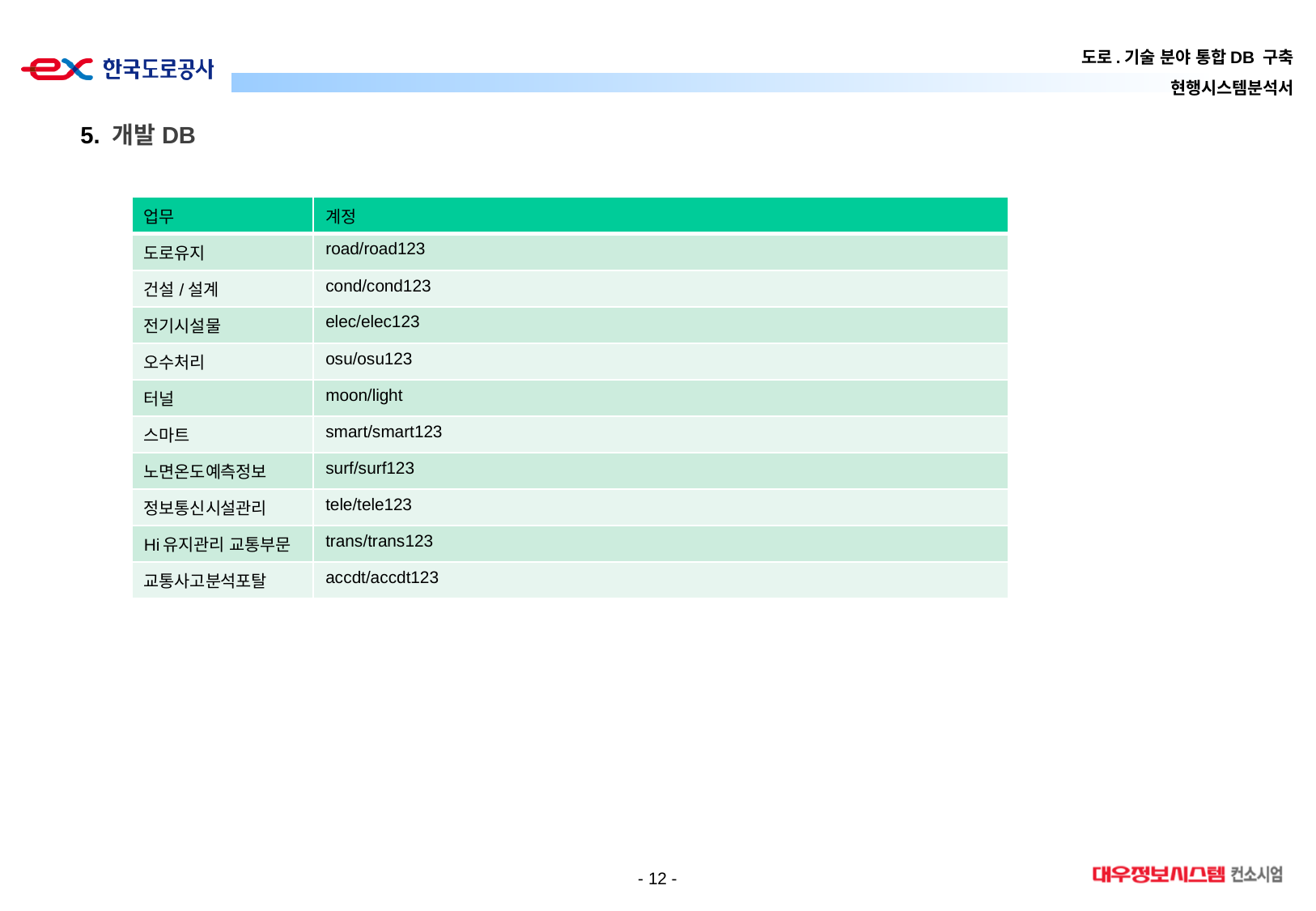

5. 개발DB

| 업무 | 계정 |
| --- | --- |
| 도로유지 | road/road123 |
| 건설/설계 | cond/cond123 |
| 전기시설물 | elec/elec123 |
| 오수처리 | osu/osu123 |
| 터널 | moon/light |
| 스마트 | smart/smart123 |
| 노면온도예측정보 | surf/surf123 |
| 정보통신시설관리 | tele/tele123 |
| Hi유지관리 교통부문 | trans/trans123 |
| 교통사고분석포탈 | accdt/accdt123 |